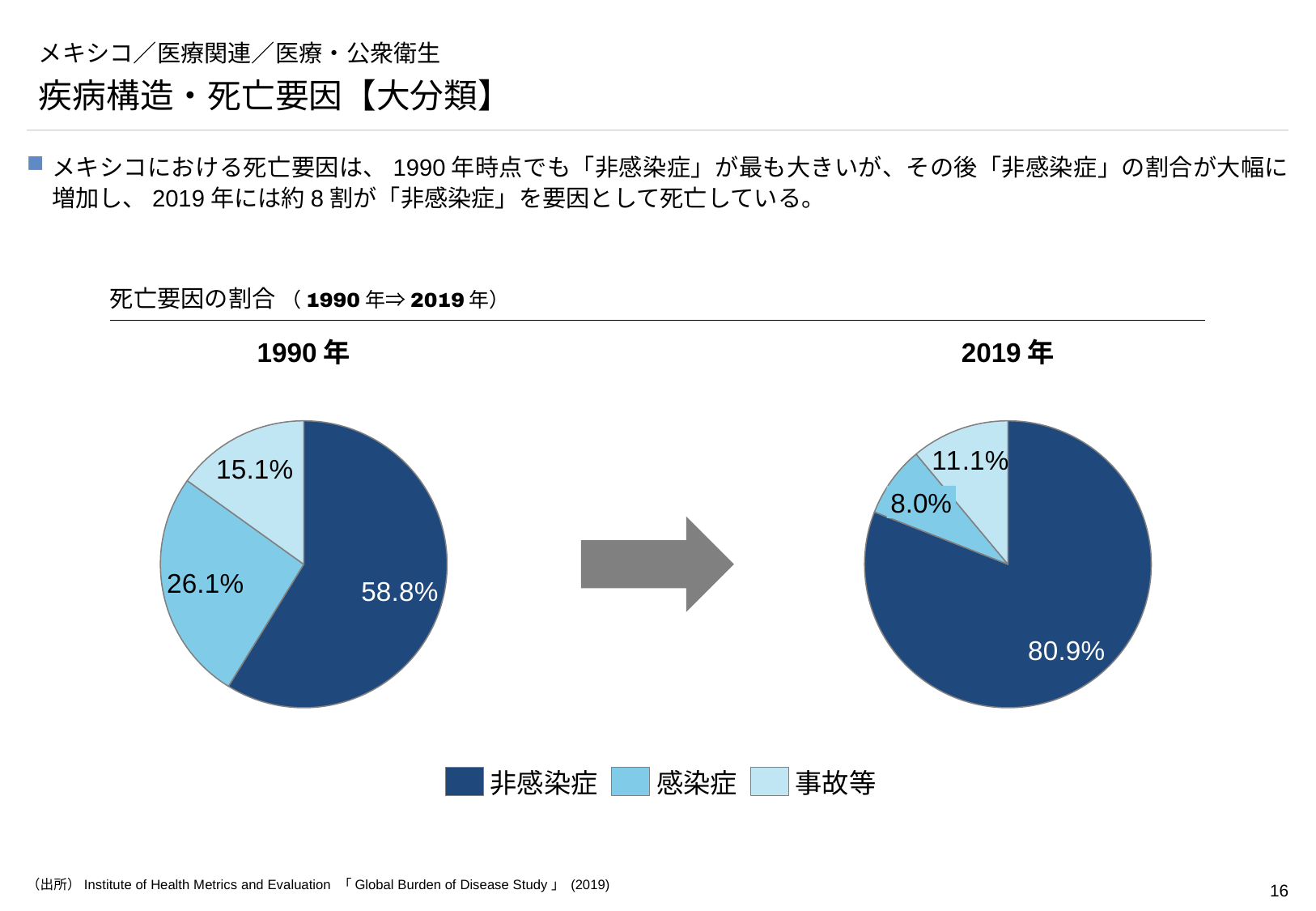

# メキシコ／医療関連／医療・公衆衛生
疾病構造・死亡要因【大分類】
メキシコにおける死亡要因は、1990年時点でも「非感染症」が最も大きいが、その後「非感染症」の割合が大幅に増加し、2019年には約8割が「非感染症」を要因として死亡している。
死亡要因の割合 （1990年⇒2019年）
1990年
2019年

### Chart

| Category |  |
|---|---|

### Chart

| Category |  |
|---|---|
8.0%

非感染症
感染症
事故等

（出所）Institute of Health Metrics and Evaluation 「Global Burden of Disease Study」 (2019)